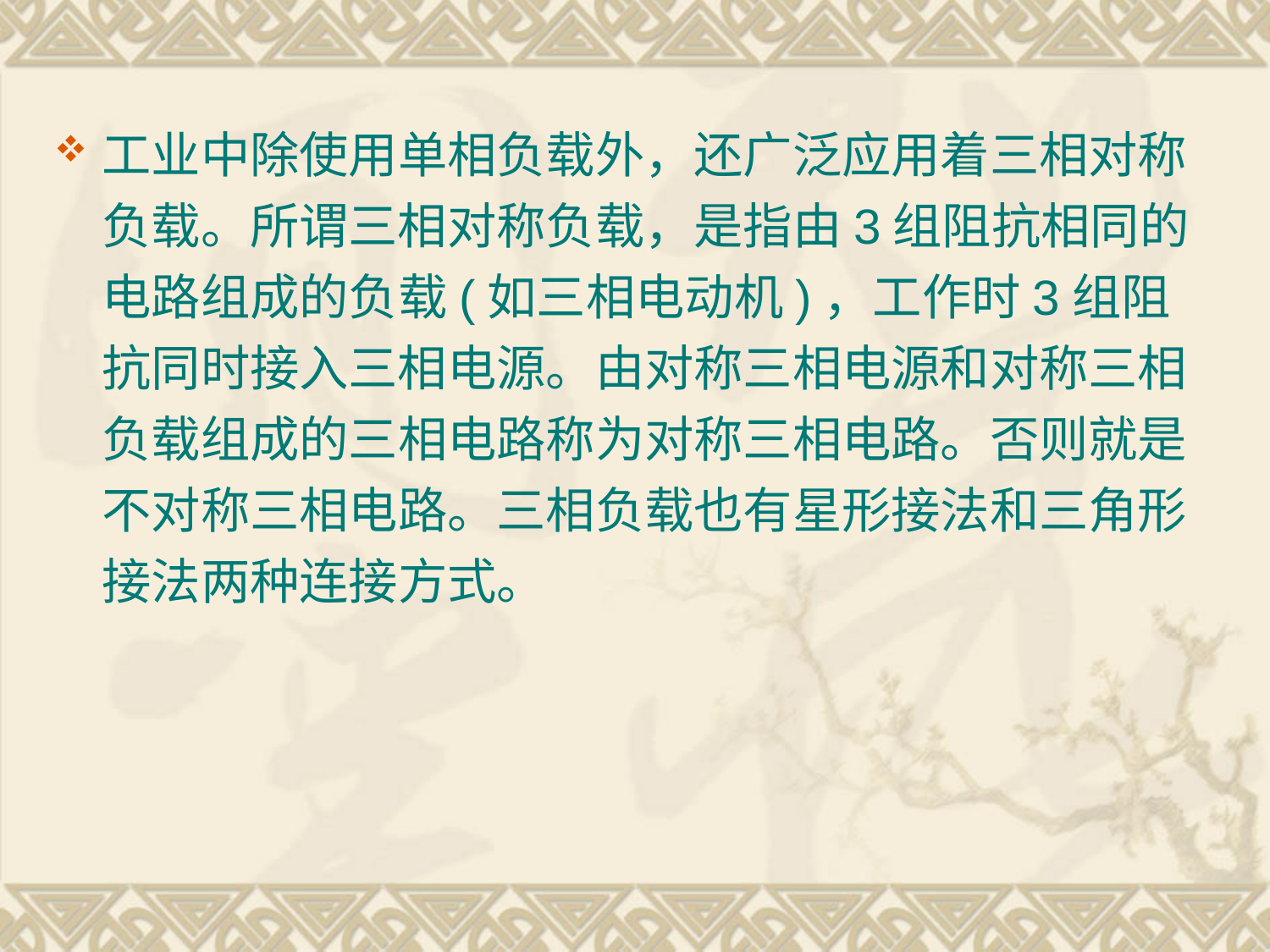

工业中除使用单相负载外，还广泛应用着三相对称负载。所谓三相对称负载，是指由3组阻抗相同的电路组成的负载(如三相电动机)，工作时3组阻抗同时接入三相电源。由对称三相电源和对称三相负载组成的三相电路称为对称三相电路。否则就是不对称三相电路。三相负载也有星形接法和三角形接法两种连接方式。